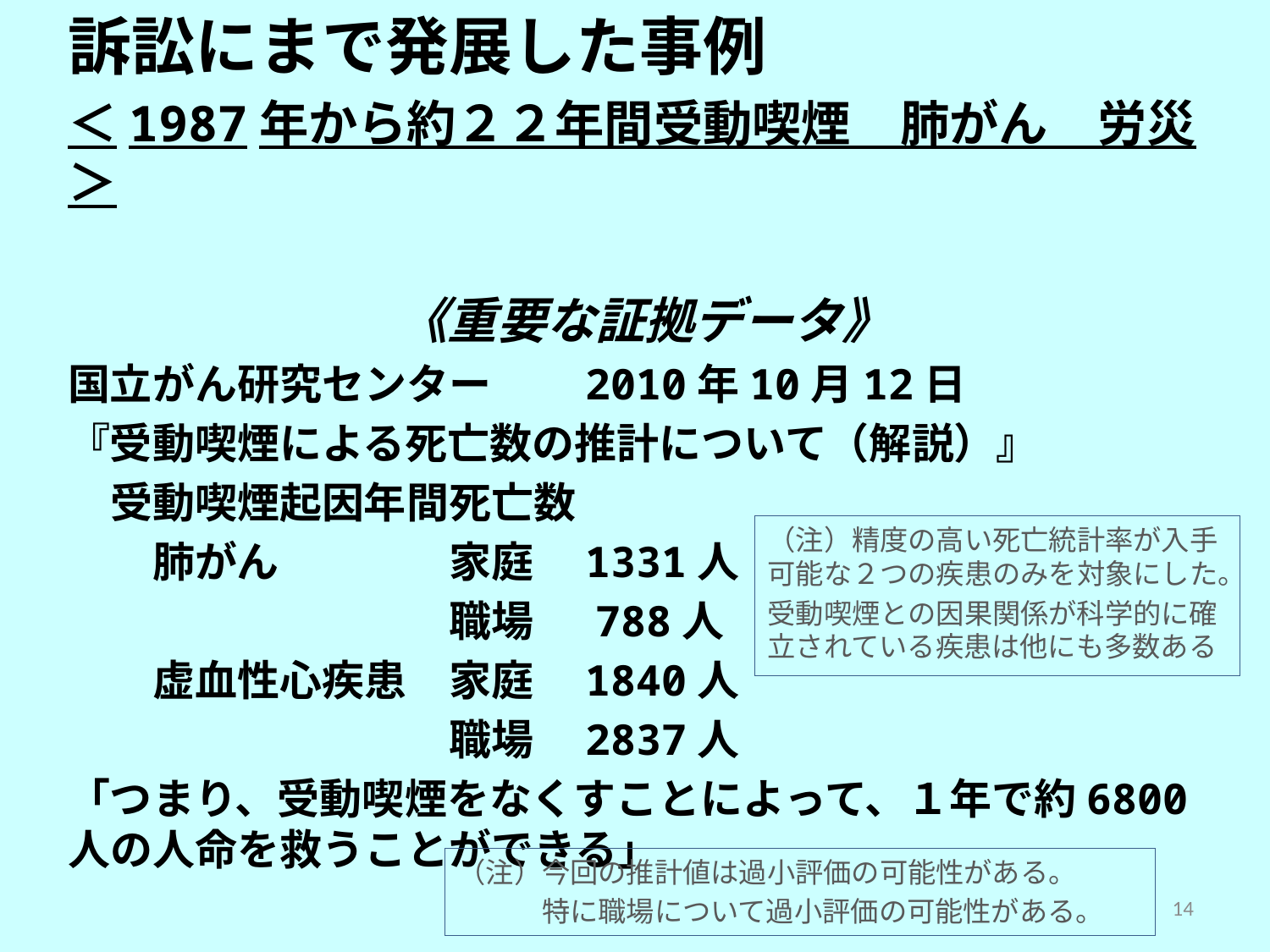

訴訟にまで発展した事例
＜1987年から約２２年間受動喫煙　肺がん　労災＞

《重要な証拠データ》
国立がん研究センター　　2010年10月12日
『受動喫煙による死亡数の推計について（解説）』
　受動喫煙起因年間死亡数
　　肺がん　　　　家庭　1331人
　　　　　　　　　職場　 788人
　　虚血性心疾患　家庭　1840人
　　　　　　　　　職場　2837人
「つまり、受動喫煙をなくすことによって、１年で約6800人の人命を救うことができる」

（注）精度の高い死亡統計率が入手可能な２つの疾患のみを対象にした。
受動喫煙との因果関係が科学的に確立されている疾患は他にも多数ある
（注）今回の推計値は過小評価の可能性がある。
　　　特に職場について過小評価の可能性がある。
14